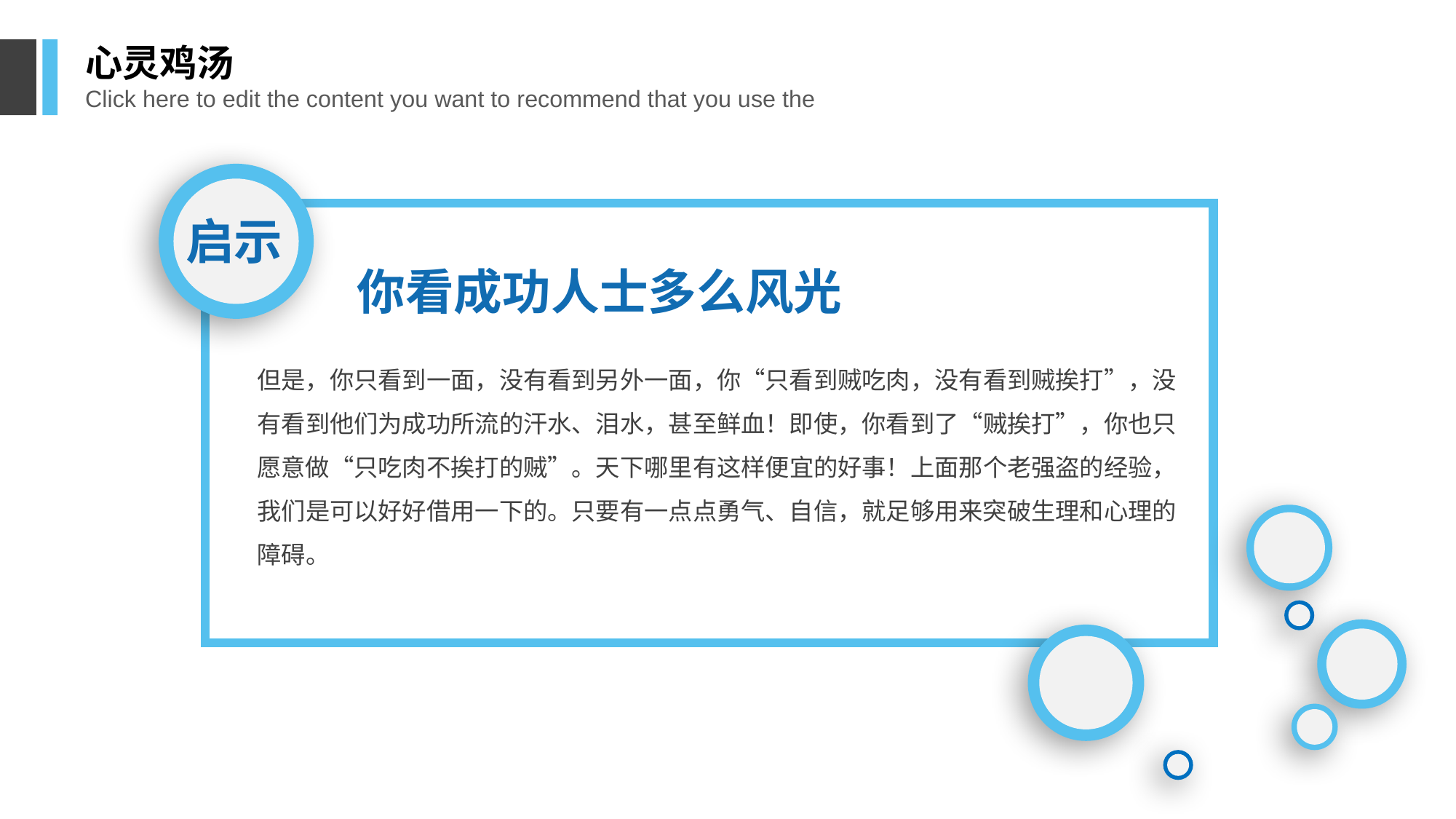

心灵鸡汤
Click here to edit the content you want to recommend that you use the

启示
你看成功人士多么风光
但是，你只看到一面，没有看到另外一面，你“只看到贼吃肉，没有看到贼挨打”，没有看到他们为成功所流的汗水、泪水，甚至鲜血！即使，你看到了“贼挨打”，你也只愿意做“只吃肉不挨打的贼”。天下哪里有这样便宜的好事！上面那个老强盗的经验，我们是可以好好借用一下的。只要有一点点勇气、自信，就足够用来突破生理和心理的障碍。